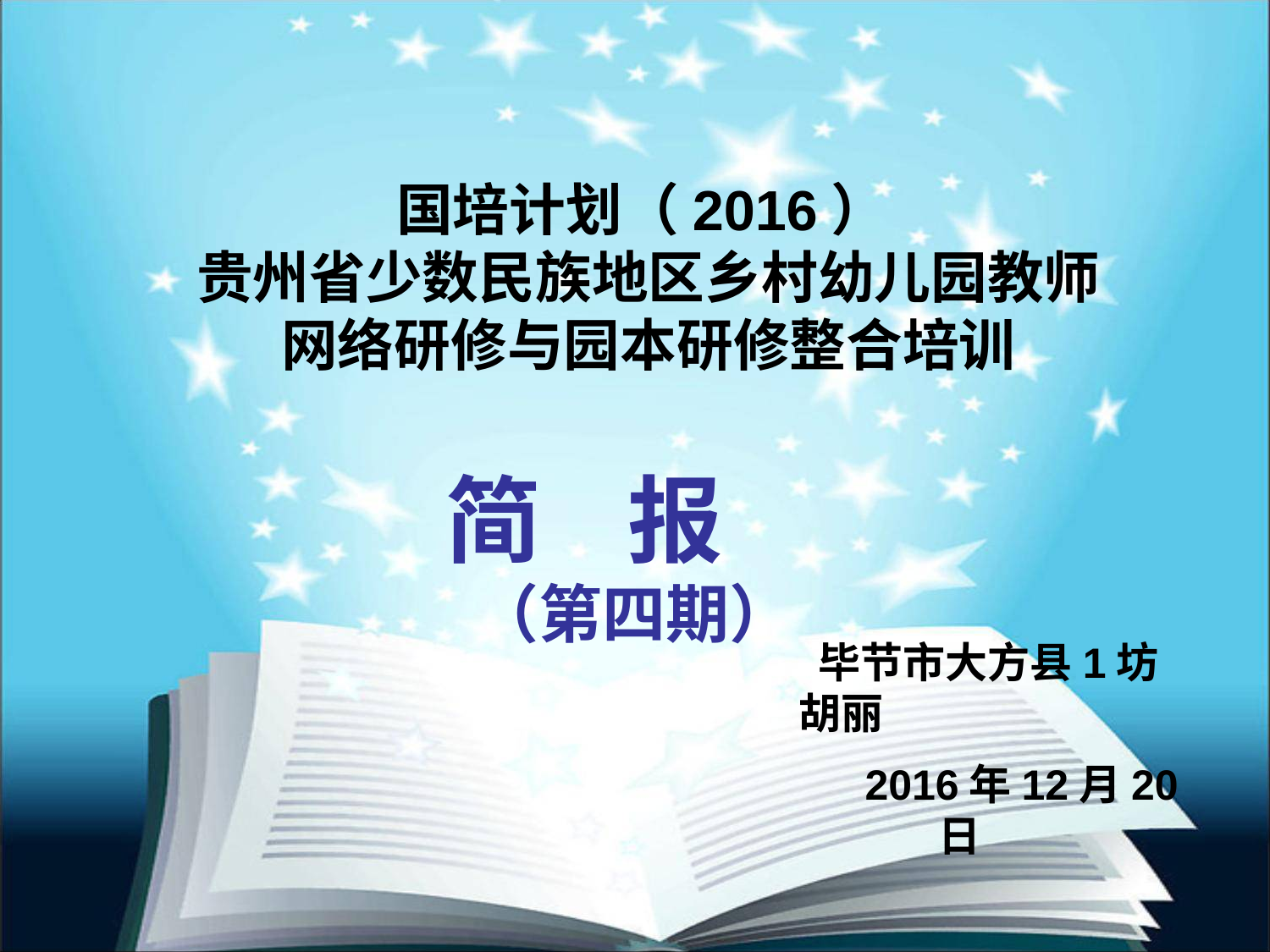

国培计划（2016）
贵州省少数民族地区乡村幼儿园教师
网络研修与园本研修整合培训

简    报
 （第四期）
        毕节市大方县1坊
      胡丽
           2016年12月20日